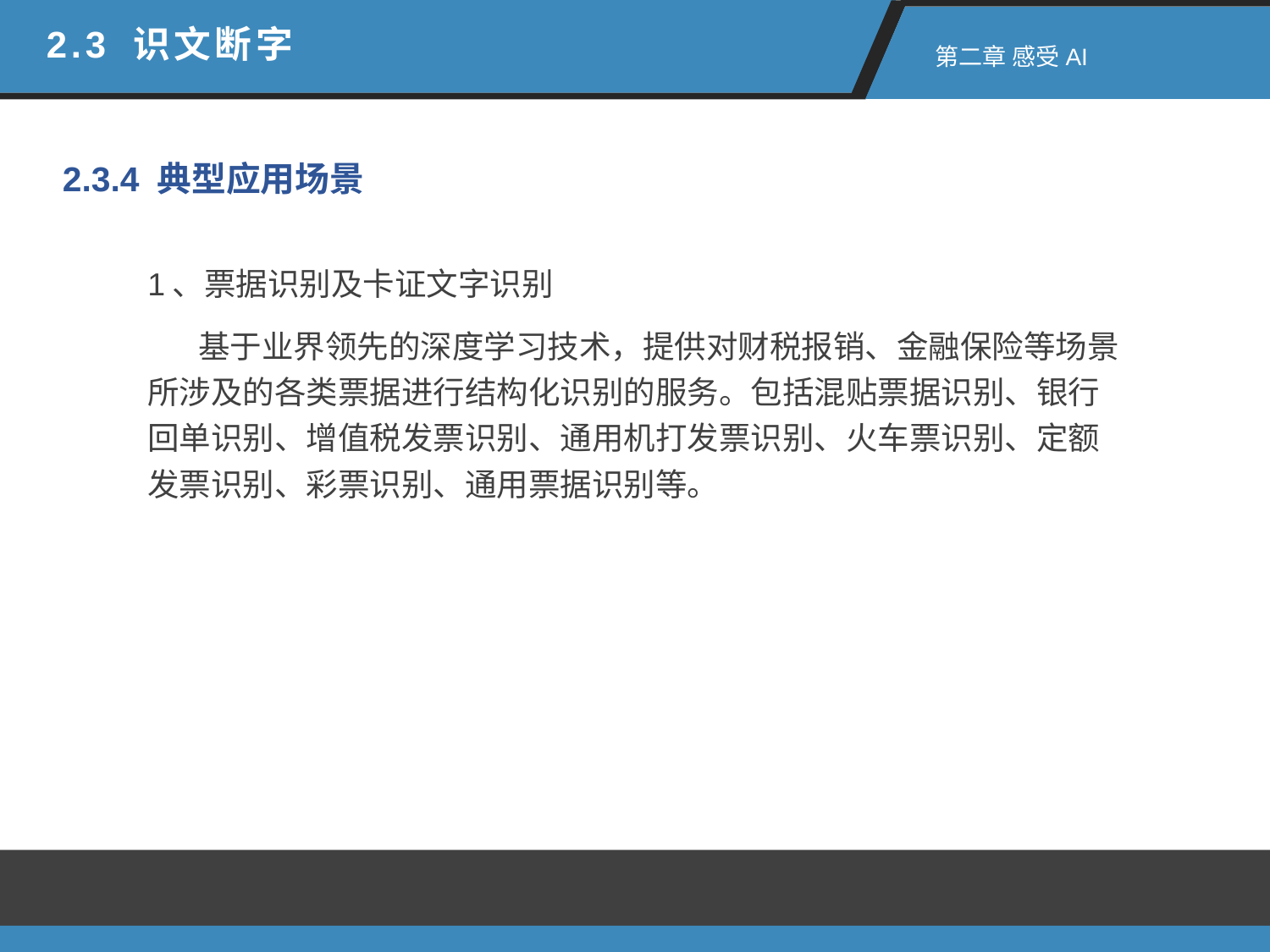

2.3 识文断字
  第二章 感受AI
2.3.4 典型应用场景

1、票据识别及卡证文字识别
      基于业界领先的深度学习技术，提供对财税报销、金融保险等场景所涉及的各类票据进行结构化识别的服务。包括混贴票据识别、银行回单识别、增值税发票识别、通用机打发票识别、火车票识别、定额发票识别、彩票识别、通用票据识别等。